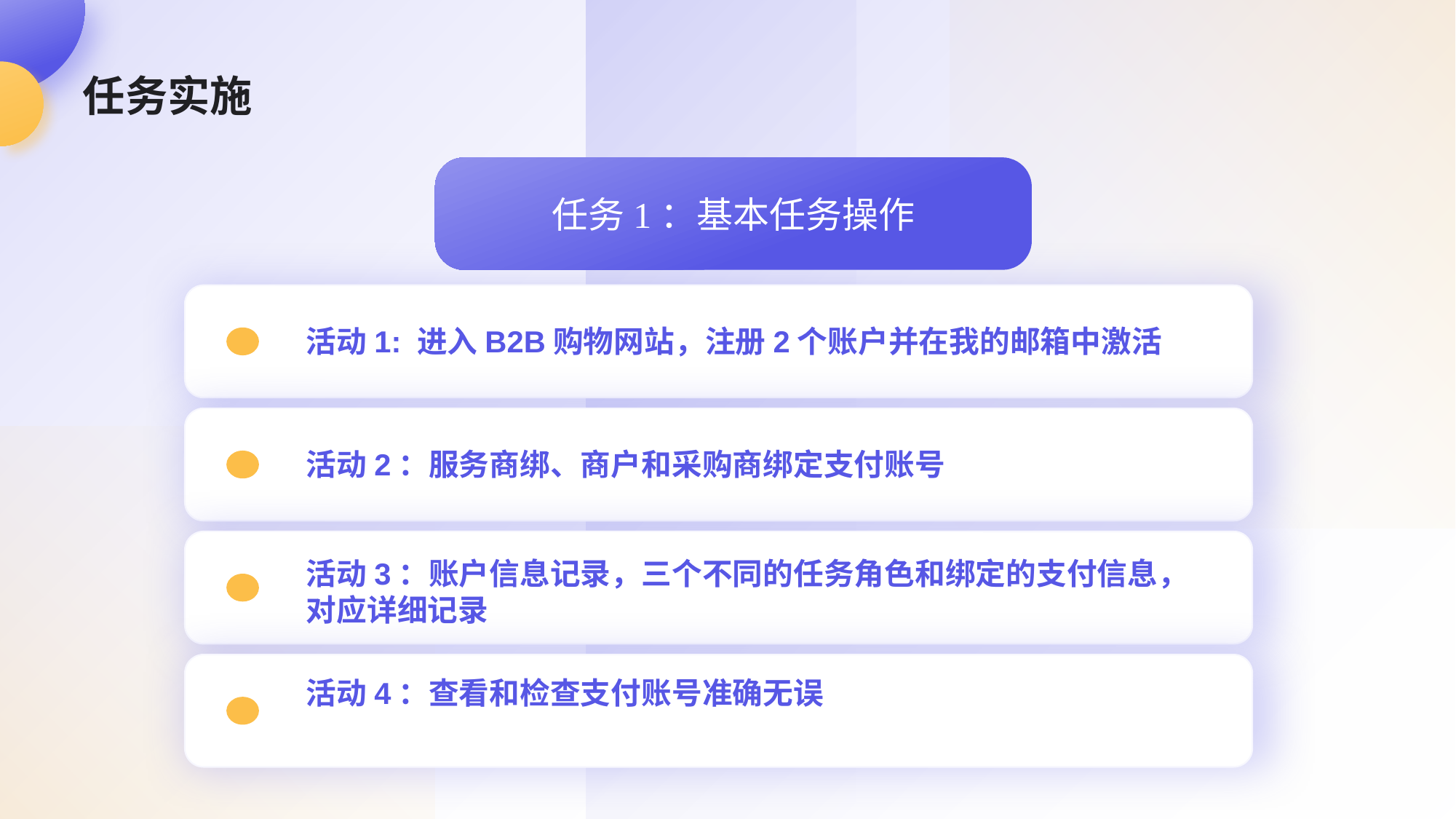

# 任务实施
任务1：基本任务操作

活动1: 进入B2B购物网站，注册2个账户并在我的邮箱中激活

活动2：服务商绑、商户和采购商绑定支付账号

活动3：账户信息记录，三个不同的任务角色和绑定的支付信息，对应详细记录

活动4：查看和检查支付账号准确无误

5